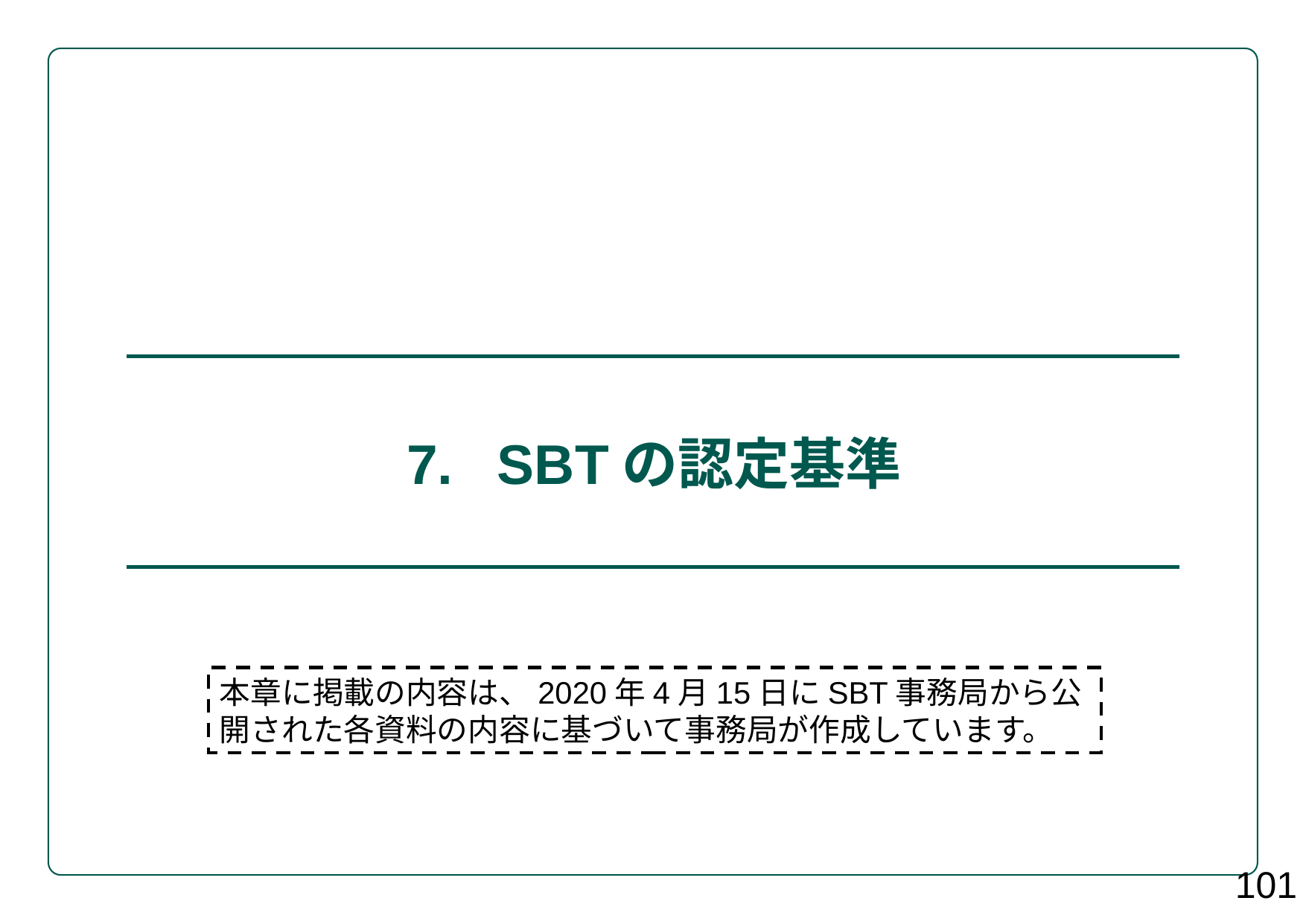

# SBTの認定基準
本章に掲載の内容は、2020年4月15日にSBT事務局から公開された各資料の内容に基づいて事務局が作成しています。